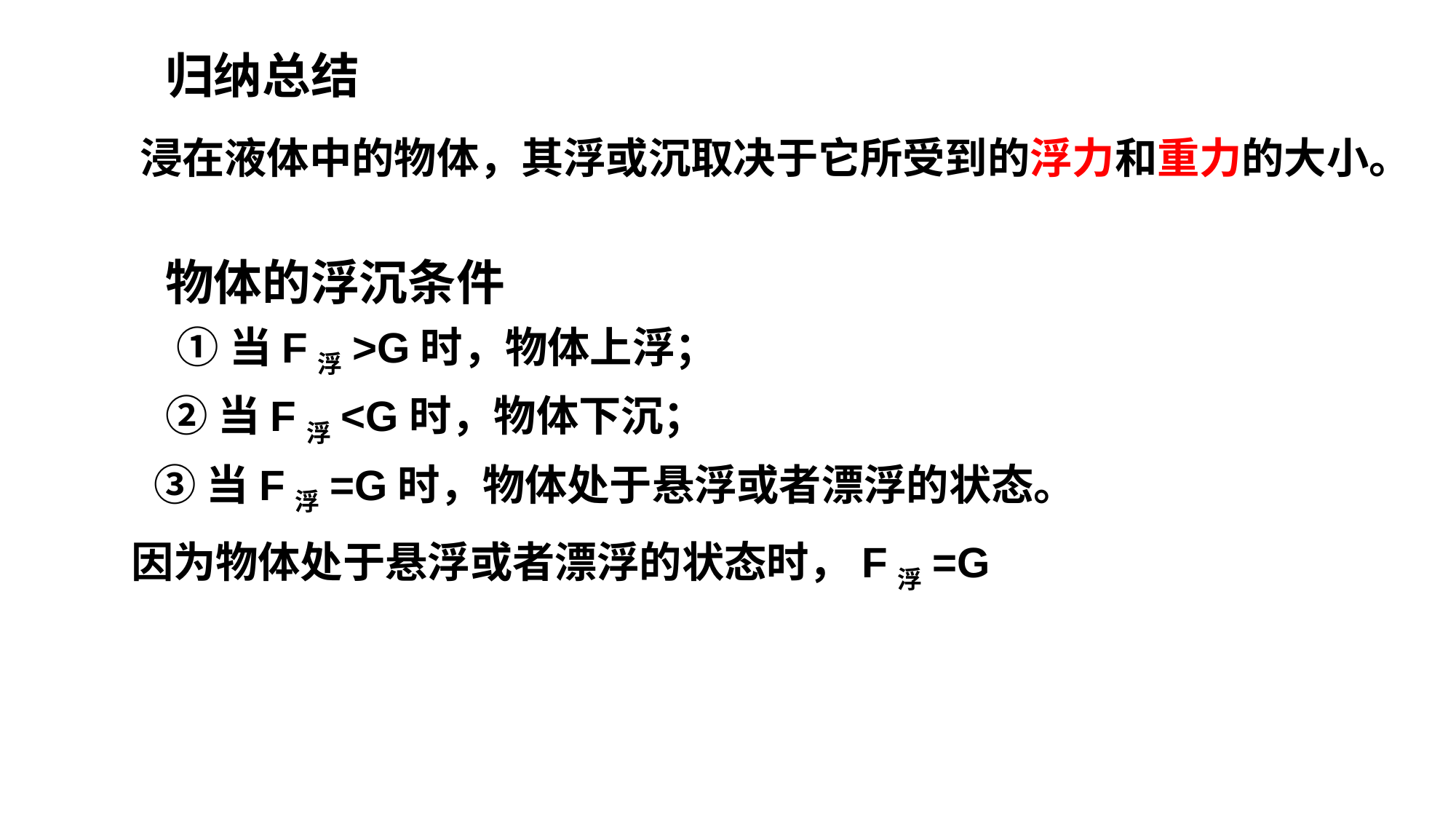

归纳总结
       浸在液体中的物体，其浮或沉取决于它所受到的浮力和重力的大小。
物体的浮沉条件
①当F浮>G时，物体上浮；
②当F浮<G时，物体下沉；
③当F浮=G时，物体处于悬浮或者漂浮的状态。
因为物体处于悬浮或者漂浮的状态时，F浮=G